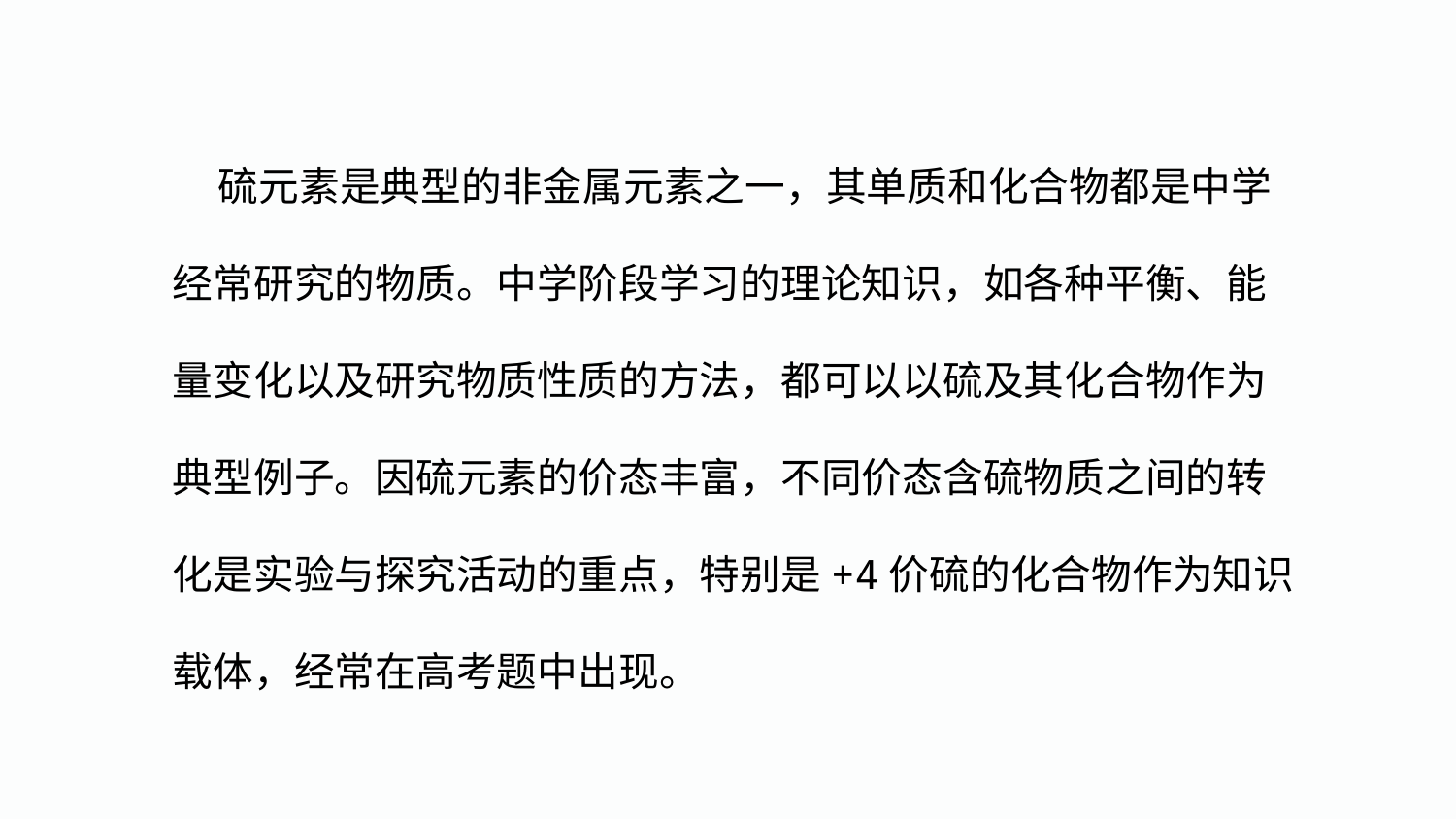

硫元素是典型的非金属元素之一，其单质和化合物都是中学经常研究的物质。中学阶段学习的理论知识，如各种平衡、能量变化以及研究物质性质的方法，都可以以硫及其化合物作为典型例子。因硫元素的价态丰富，不同价态含硫物质之间的转化是实验与探究活动的重点，特别是+4价硫的化合物作为知识载体，经常在高考题中出现。